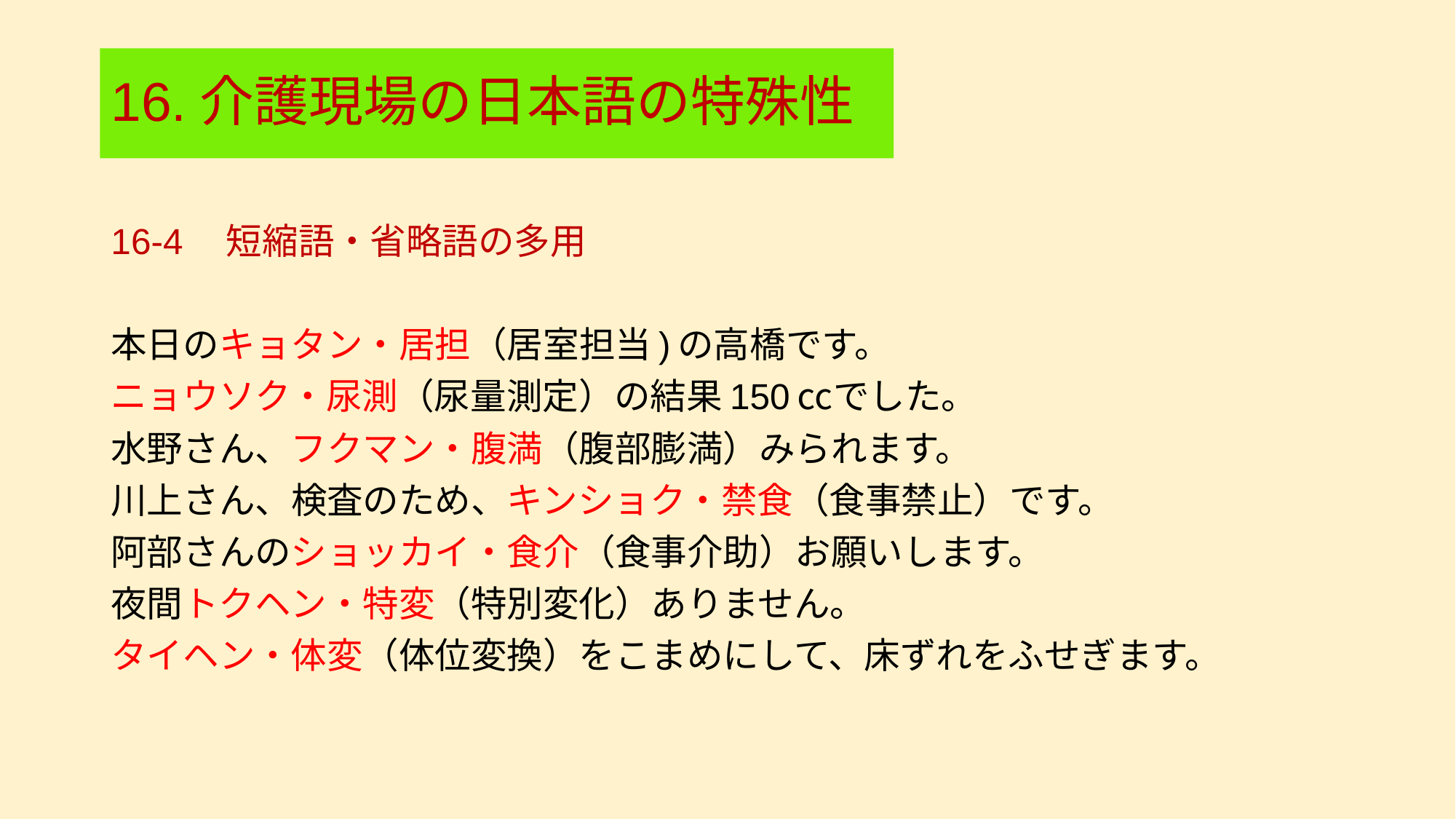

# 16.介護現場の日本語の特殊性
16-4　短縮語・省略語の多用

本日のキョタン・居担（居室担当)の高橋です。
ニョウソク・尿測（尿量測定）の結果150㏄でした。
水野さん、フクマン・腹満（腹部膨満）みられます。
川上さん、検査のため、キンショク・禁食（食事禁止）です。
阿部さんのショッカイ・食介（食事介助）お願いします。
夜間トクヘン・特変（特別変化）ありません。
タイヘン・体変（体位変換）をこまめにして、床ずれをふせぎます。